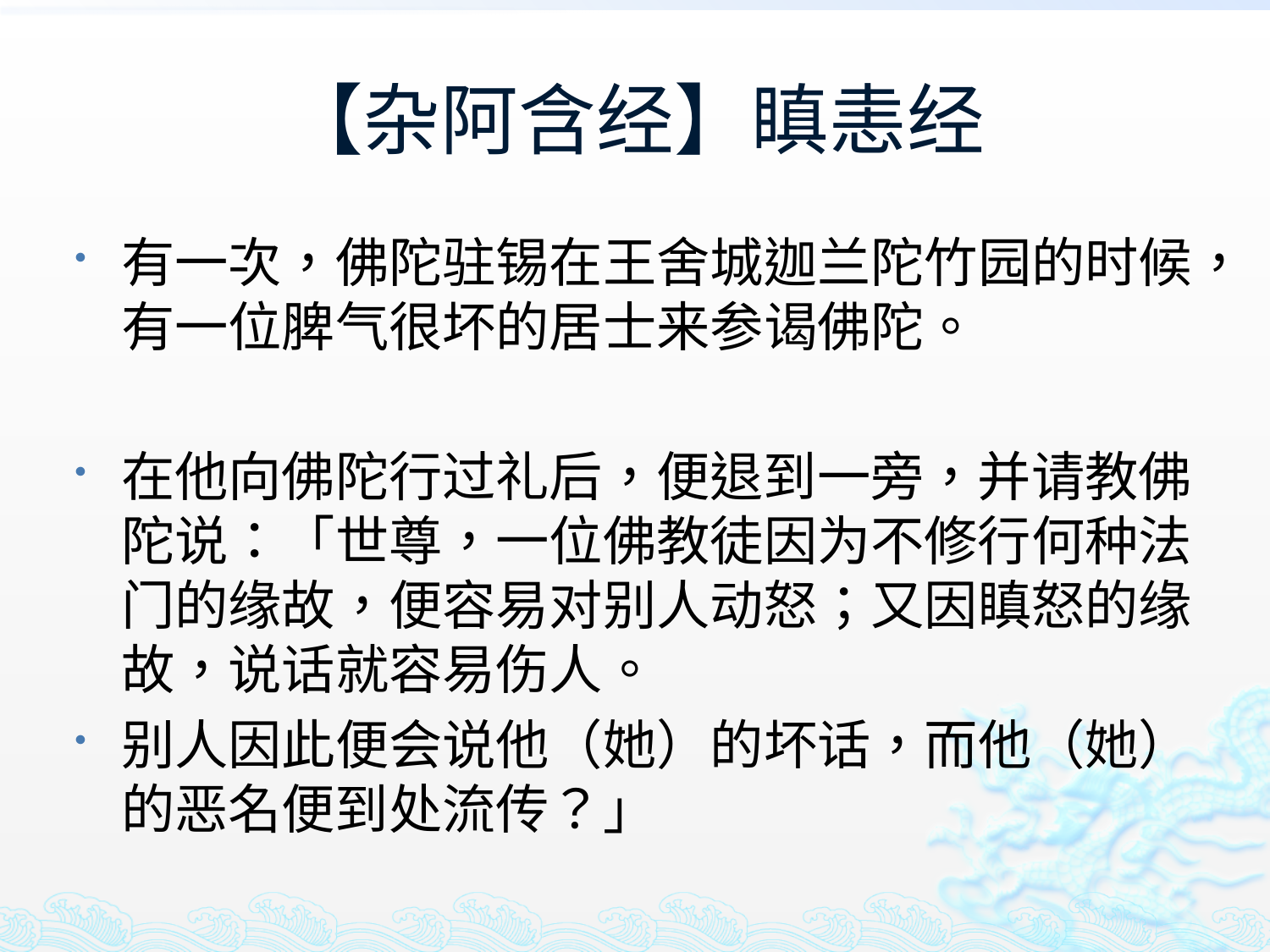

# 【杂阿含经】瞋恚经
有一次，佛陀驻锡在王舍城迦兰陀竹园的时候，有一位脾气很坏的居士来参谒佛陀。

在他向佛陀行过礼后，便退到一旁，并请教佛陀说：「世尊，一位佛教徒因为不修行何种法门的缘故，便容易对别人动怒；又因瞋怒的缘故，说话就容易伤人。
别人因此便会说他（她）的坏话，而他（她）的恶名便到处流传？」